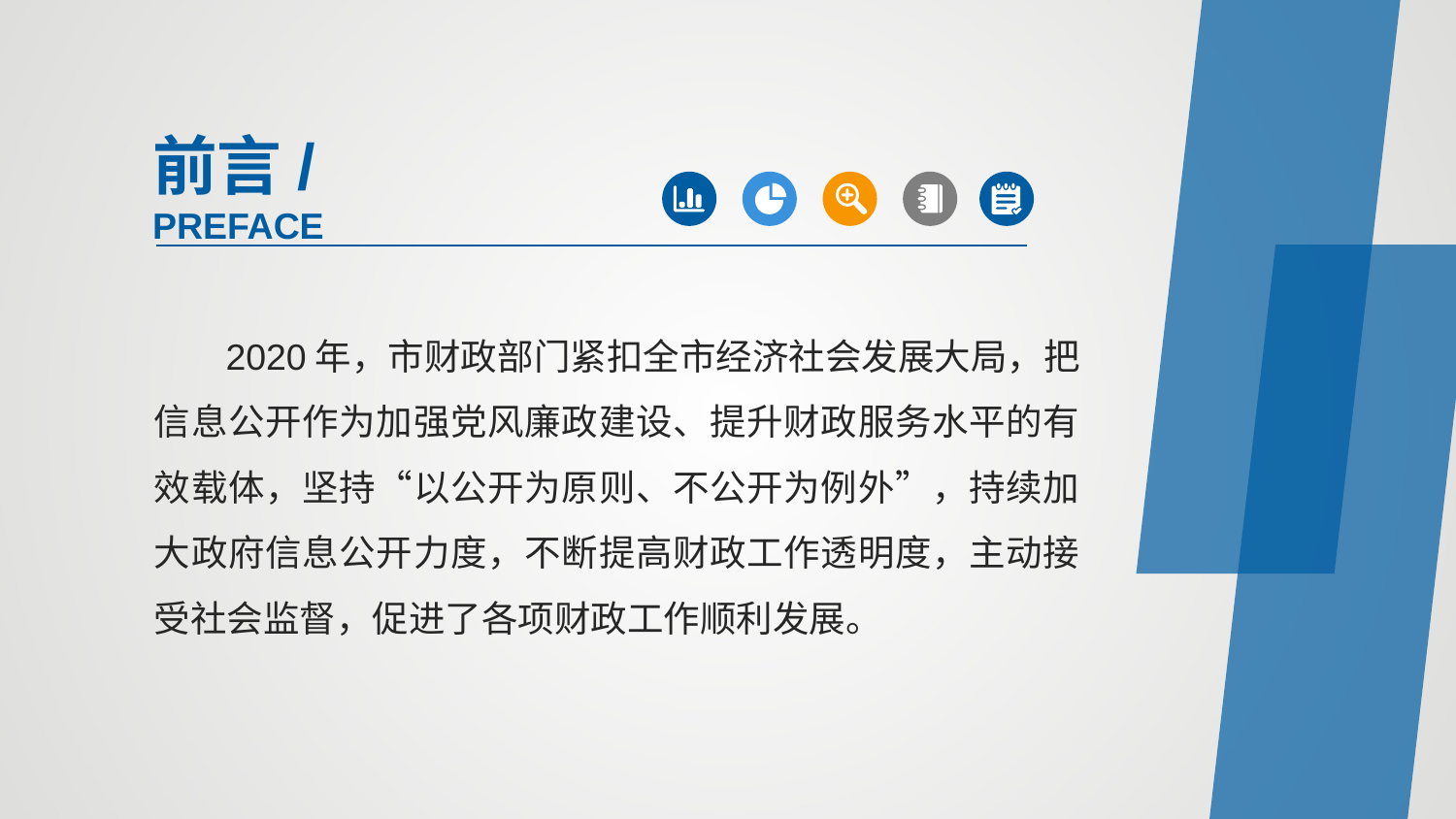

前言/PREFACE

       2020年，市财政部门紧扣全市经济社会发展大局，把信息公开作为加强党风廉政建设、提升财政服务水平的有效载体，坚持“以公开为原则、不公开为例外”，持续加大政府信息公开力度，不断提高财政工作透明度，主动接受社会监督，促进了各项财政工作顺利发展。